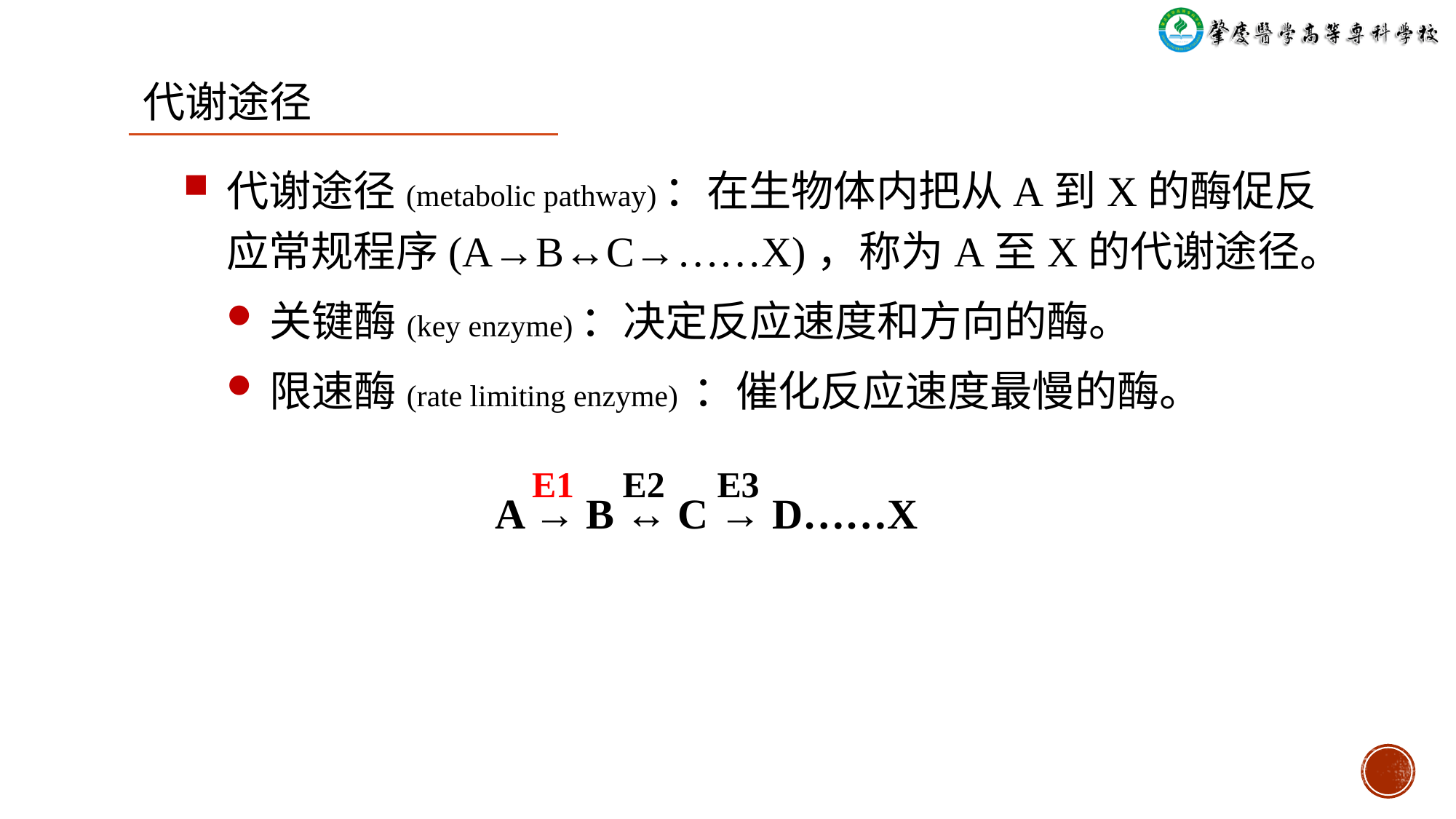

代谢途径
代谢途径(metabolic pathway)：在生物体内把从A到X的酶促反应常规程序(A→B↔C→……X)，称为A至X的代谢途径。
关键酶(key enzyme)：决定反应速度和方向的酶。
限速酶(rate limiting enzyme) ：催化反应速度最慢的酶。
E1
E2
E3
A → B ↔ C → D……X